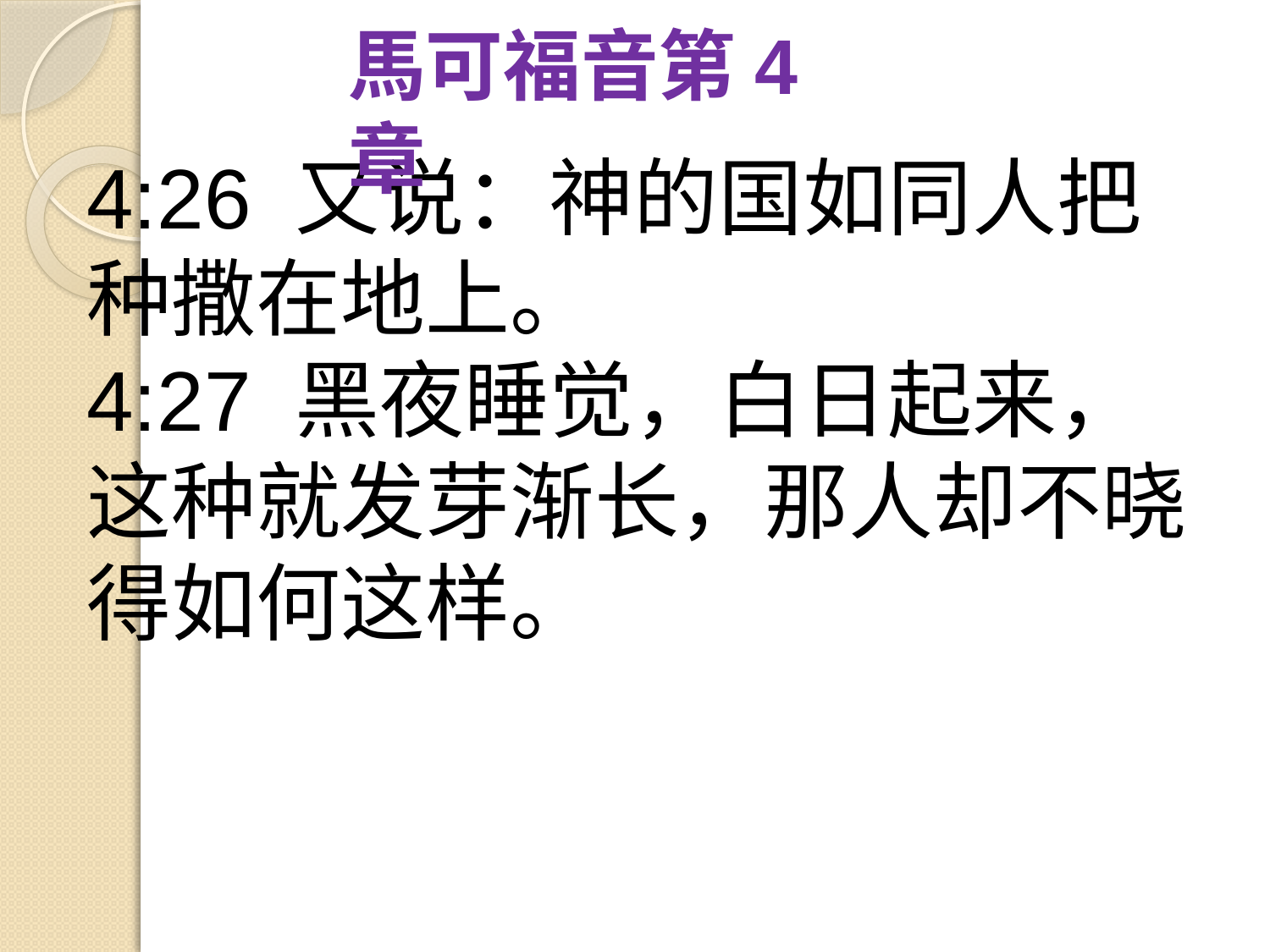

馬可福音第4章
4:26 又说：神的国如同人把种撒在地上。
4:27 黑夜睡觉，白日起来，这种就发芽渐长，那人却不晓得如何这样。